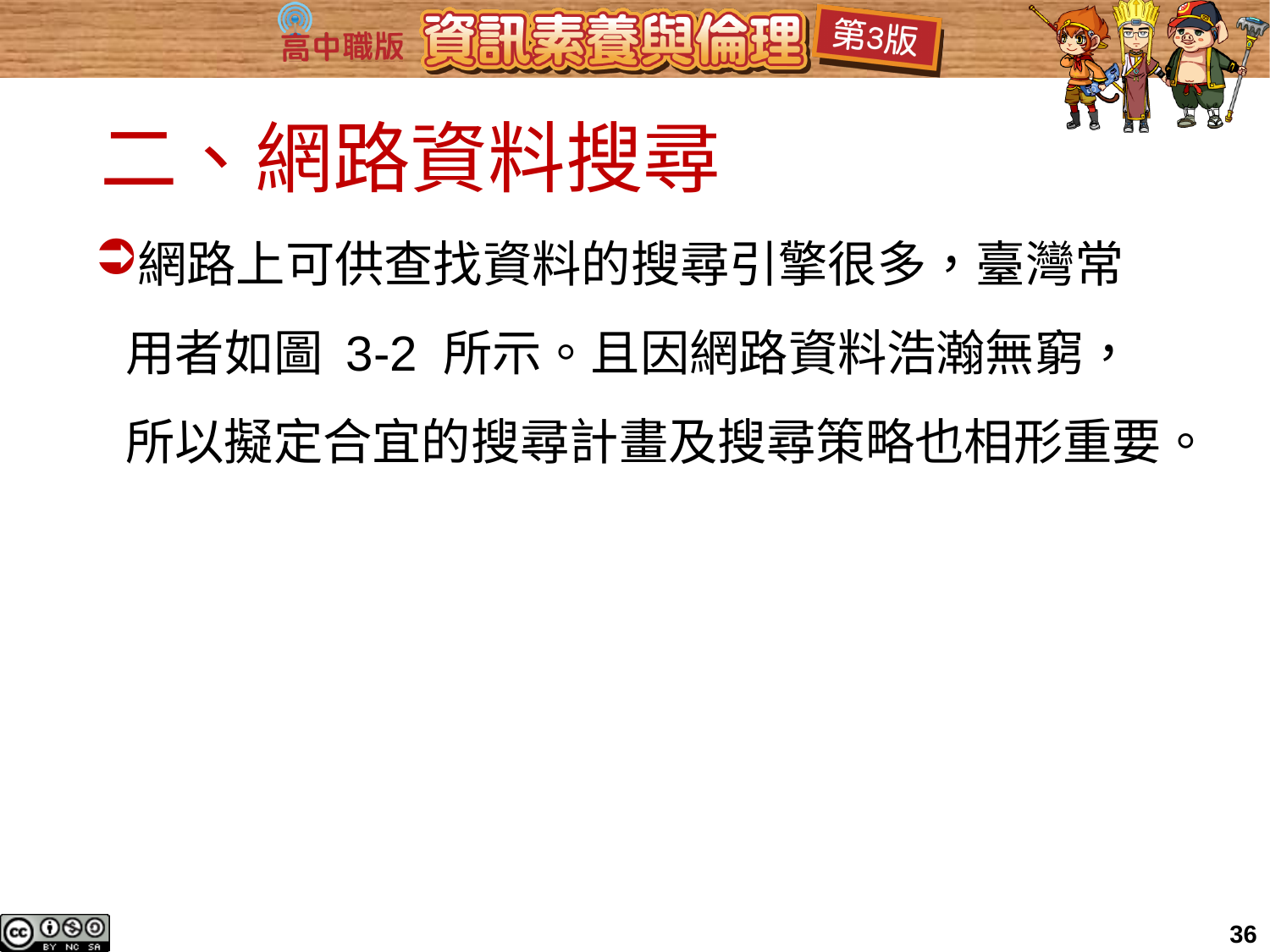

# 二、網路資料搜尋

網路上可供查找資料的搜尋引擎很多，臺灣常用者如圖 3-2 所示。且因網路資料浩瀚無窮，所以擬定合宜的搜尋計畫及搜尋策略也相形重要。
36